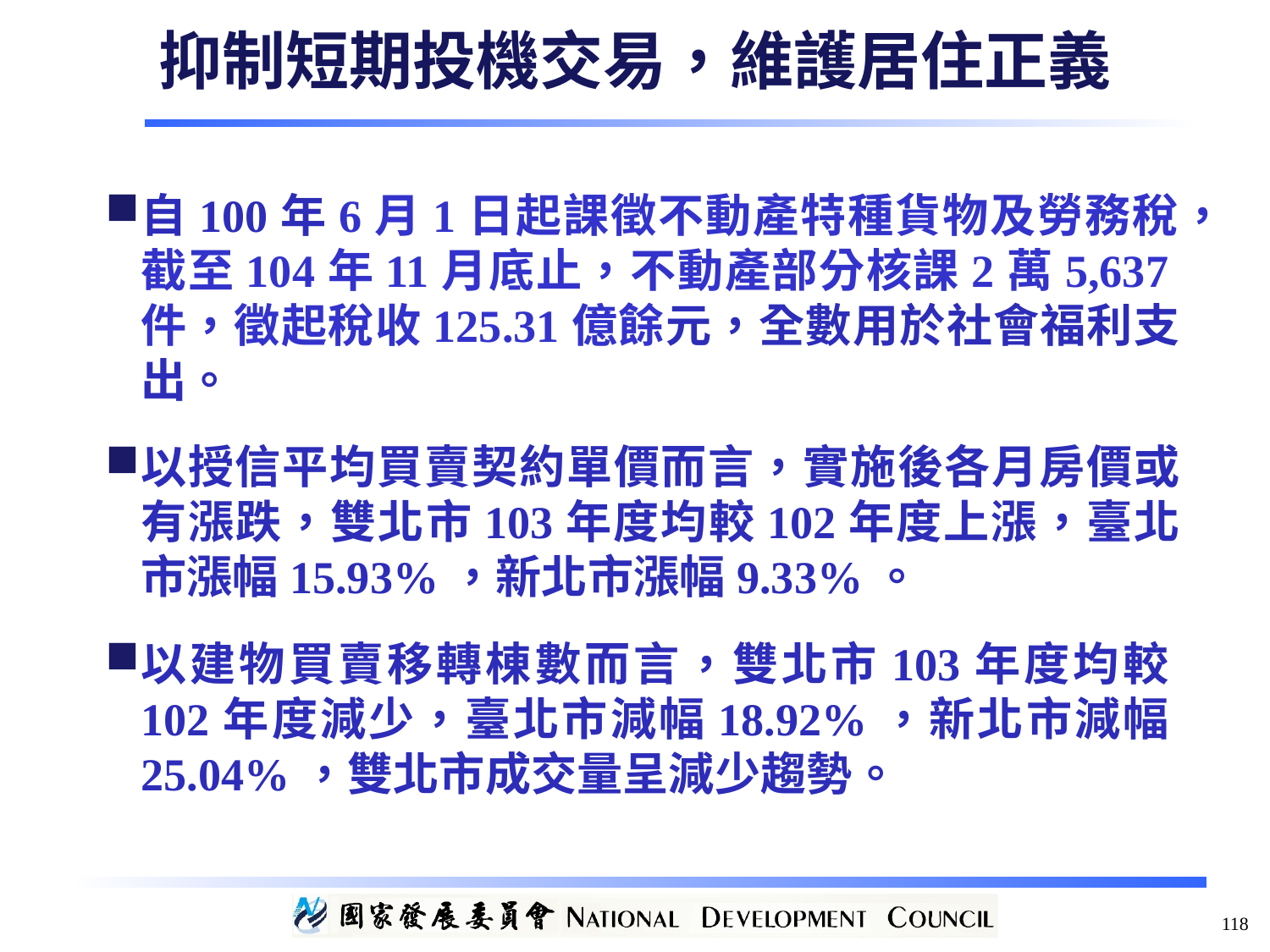

抑制短期投機交易，維護居住正義
自100年6月1日起課徵不動產特種貨物及勞務稅，截至104年11月底止，不動產部分核課2萬5,637件，徵起稅收125.31億餘元，全數用於社會福利支出。
以授信平均買賣契約單價而言，實施後各月房價或有漲跌，雙北市103年度均較102年度上漲，臺北市漲幅15.93%，新北市漲幅9.33%。
以建物買賣移轉棟數而言，雙北市103年度均較102年度減少，臺北市減幅18.92%，新北市減幅25.04%，雙北市成交量呈減少趨勢。

118